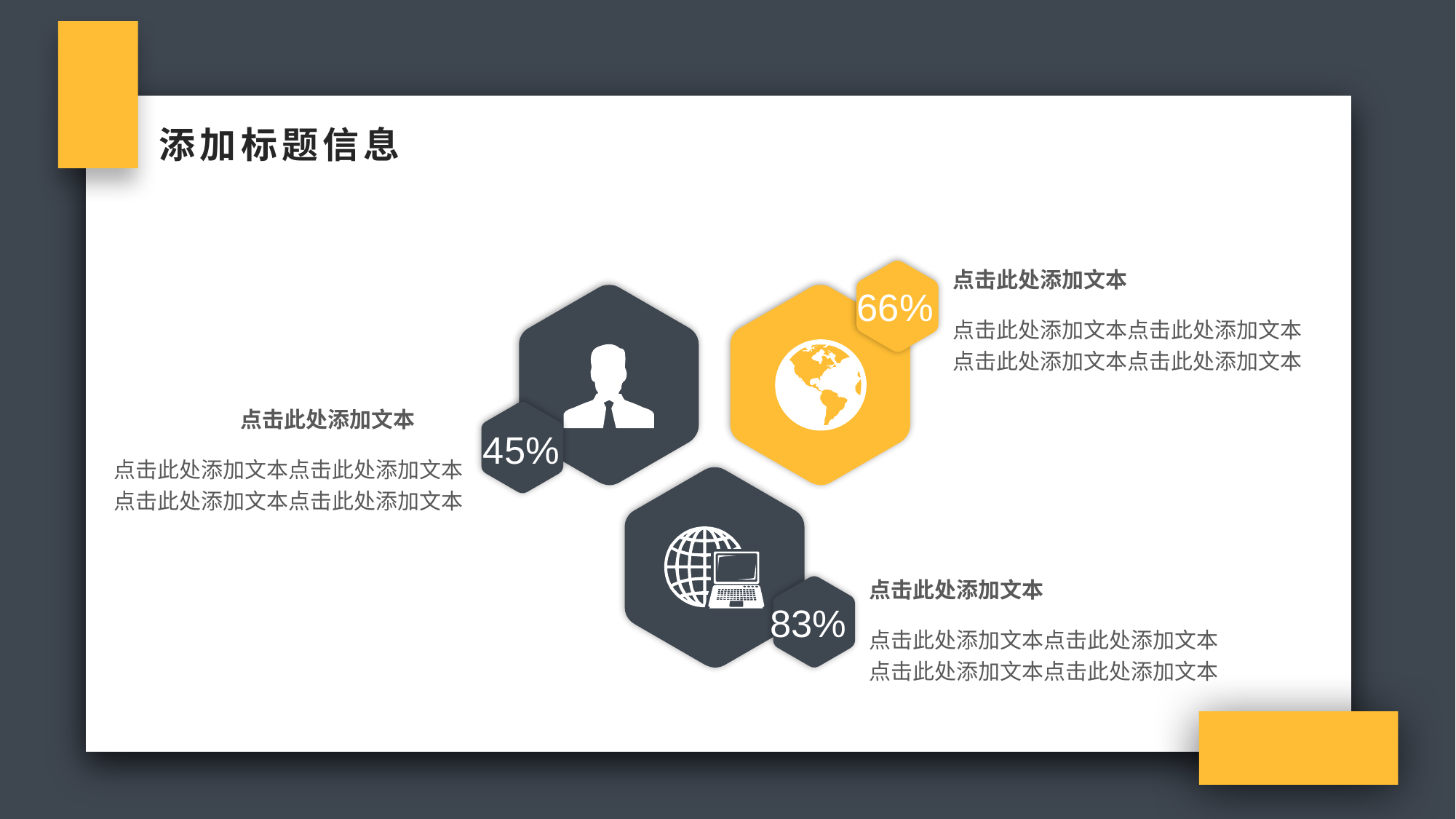

66%
点击此处添加文本

点击此处添加文本点击此处添加文本
点击此处添加文本点击此处添加文本
点击此处添加文本

45%
点击此处添加文本点击此处添加文本
点击此处添加文本点击此处添加文本

点击此处添加文本

83%
点击此处添加文本点击此处添加文本
点击此处添加文本点击此处添加文本